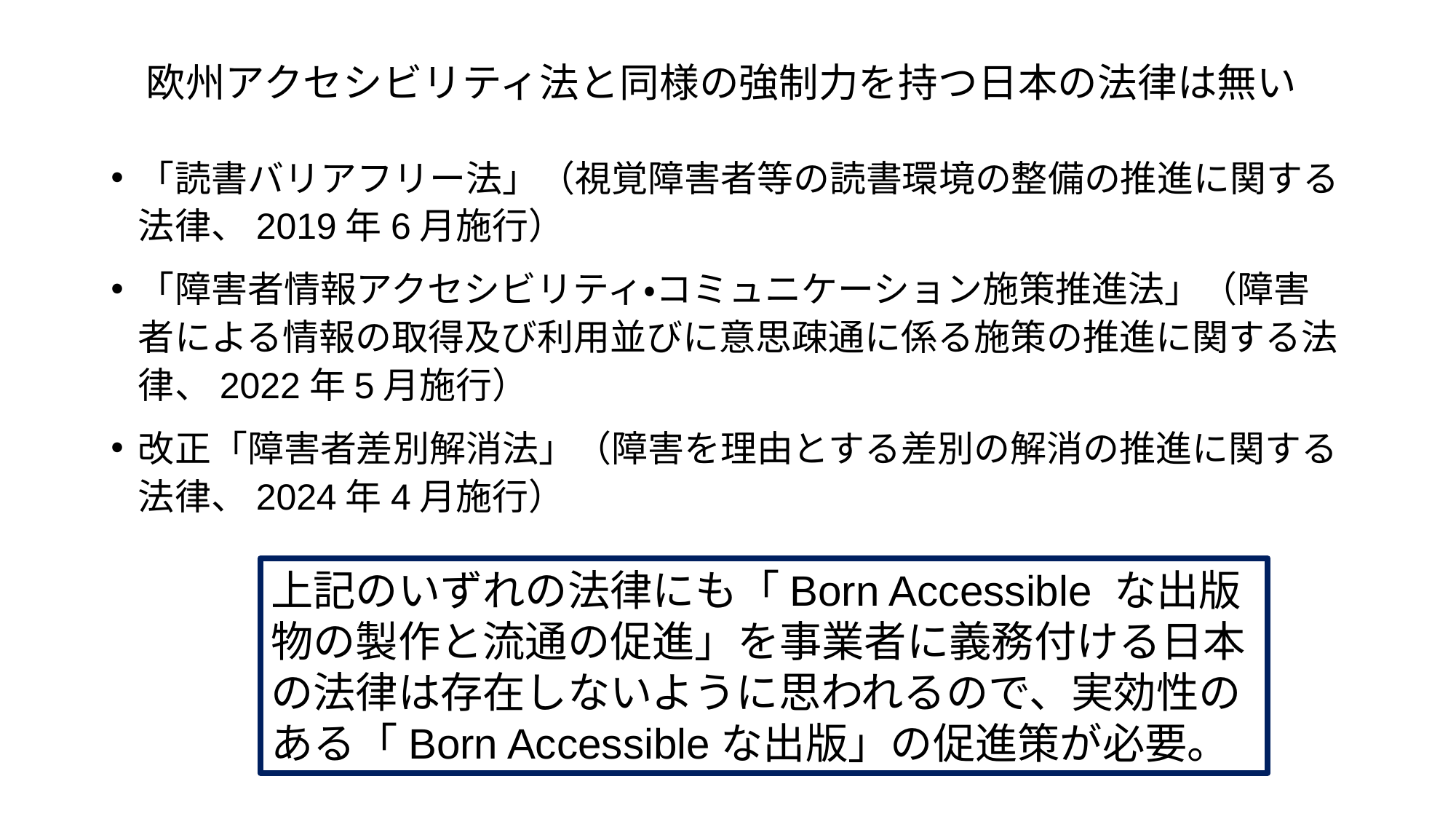

# 欧州アクセシビリティ法と同様の強制力を持つ日本の法律は無い
「読書バリアフリー法」（視覚障害者等の読書環境の整備の推進に関する法律、2019年6月施行）
「障害者情報アクセシビリティ・コミュニケーション施策推進法」（障害者による情報の取得及び利用並びに意思疎通に係る施策の推進に関する法律、2022年5月施行）
改正「障害者差別解消法」（障害を理由とする差別の解消の推進に関する法律、2024年4月施行）

上記のいずれの法律にも「Born Accessible な出版物の製作と流通の促進」を事業者に義務付ける日本の法律は存在しないように思われるので、実効性のある「Born Accessibleな出版」の促進策が必要。